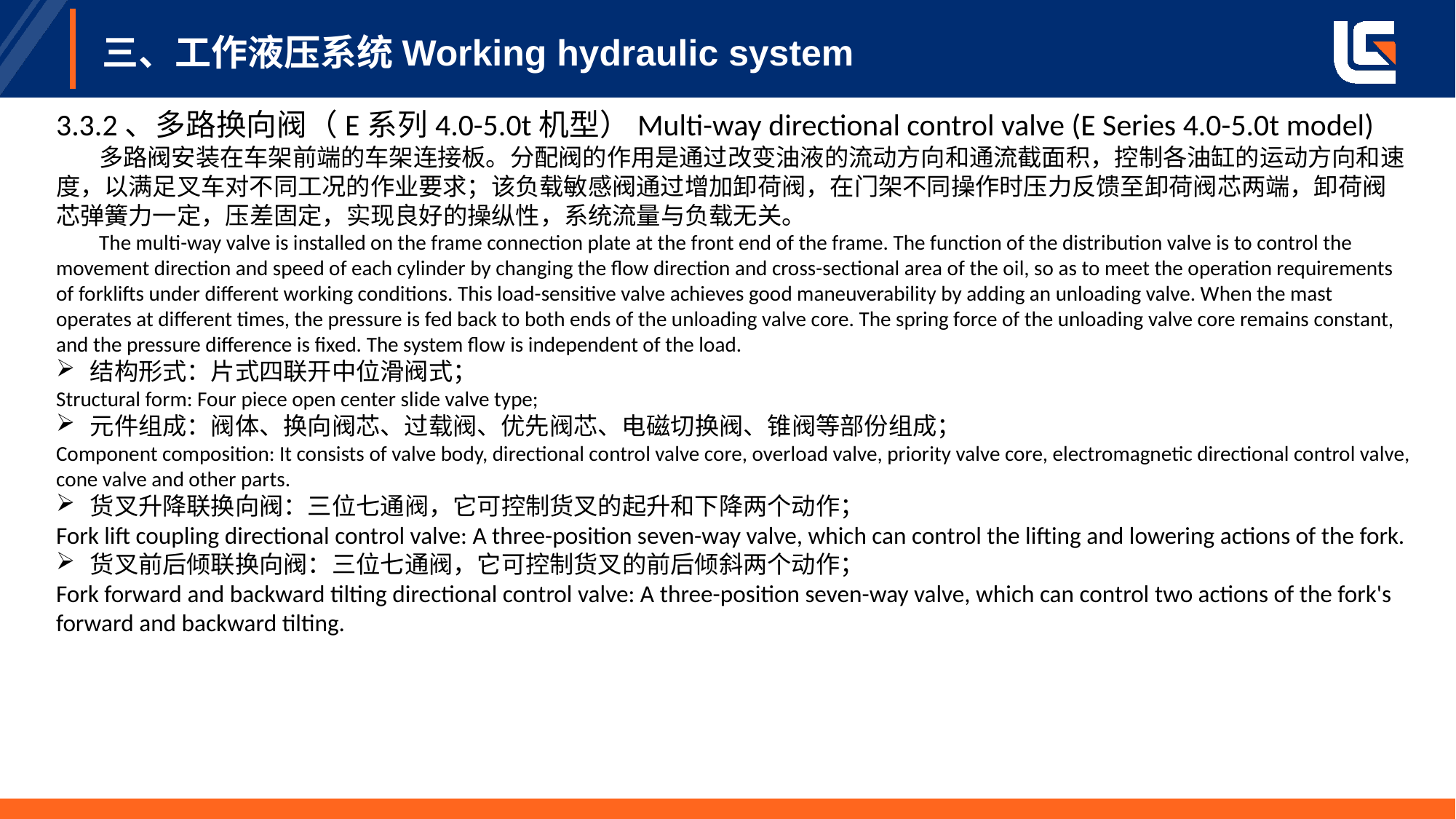

# 三、工作液压系统Working hydraulic system
3.3.2、多路换向阀（E系列4.0-5.0t机型）Multi-way directional control valve (E Series 4.0-5.0t model)
多路阀安装在车架前端的车架连接板。分配阀的作用是通过改变油液的流动方向和通流截面积，控制各油缸的运动方向和速度，以满足叉车对不同工况的作业要求；该负载敏感阀通过增加卸荷阀，在门架不同操作时压力反馈至卸荷阀芯两端，卸荷阀芯弹簧力一定，压差固定，实现良好的操纵性，系统流量与负载无关。
The multi-way valve is installed on the frame connection plate at the front end of the frame. The function of the distribution valve is to control the movement direction and speed of each cylinder by changing the flow direction and cross-sectional area of the oil, so as to meet the operation requirements of forklifts under different working conditions. This load-sensitive valve achieves good maneuverability by adding an unloading valve. When the mast operates at different times, the pressure is fed back to both ends of the unloading valve core. The spring force of the unloading valve core remains constant, and the pressure difference is fixed. The system flow is independent of the load.
结构形式：片式四联开中位滑阀式；
Structural form: Four piece open center slide valve type;
元件组成：阀体、换向阀芯、过载阀、优先阀芯、电磁切换阀、锥阀等部份组成；
Component composition: It consists of valve body, directional control valve core, overload valve, priority valve core, electromagnetic directional control valve, cone valve and other parts.
货叉升降联换向阀：三位七通阀，它可控制货叉的起升和下降两个动作；
Fork lift coupling directional control valve: A three-position seven-way valve, which can control the lifting and lowering actions of the fork.
货叉前后倾联换向阀：三位七通阀，它可控制货叉的前后倾斜两个动作；
Fork forward and backward tilting directional control valve: A three-position seven-way valve, which can control two actions of the fork's forward and backward tilting.